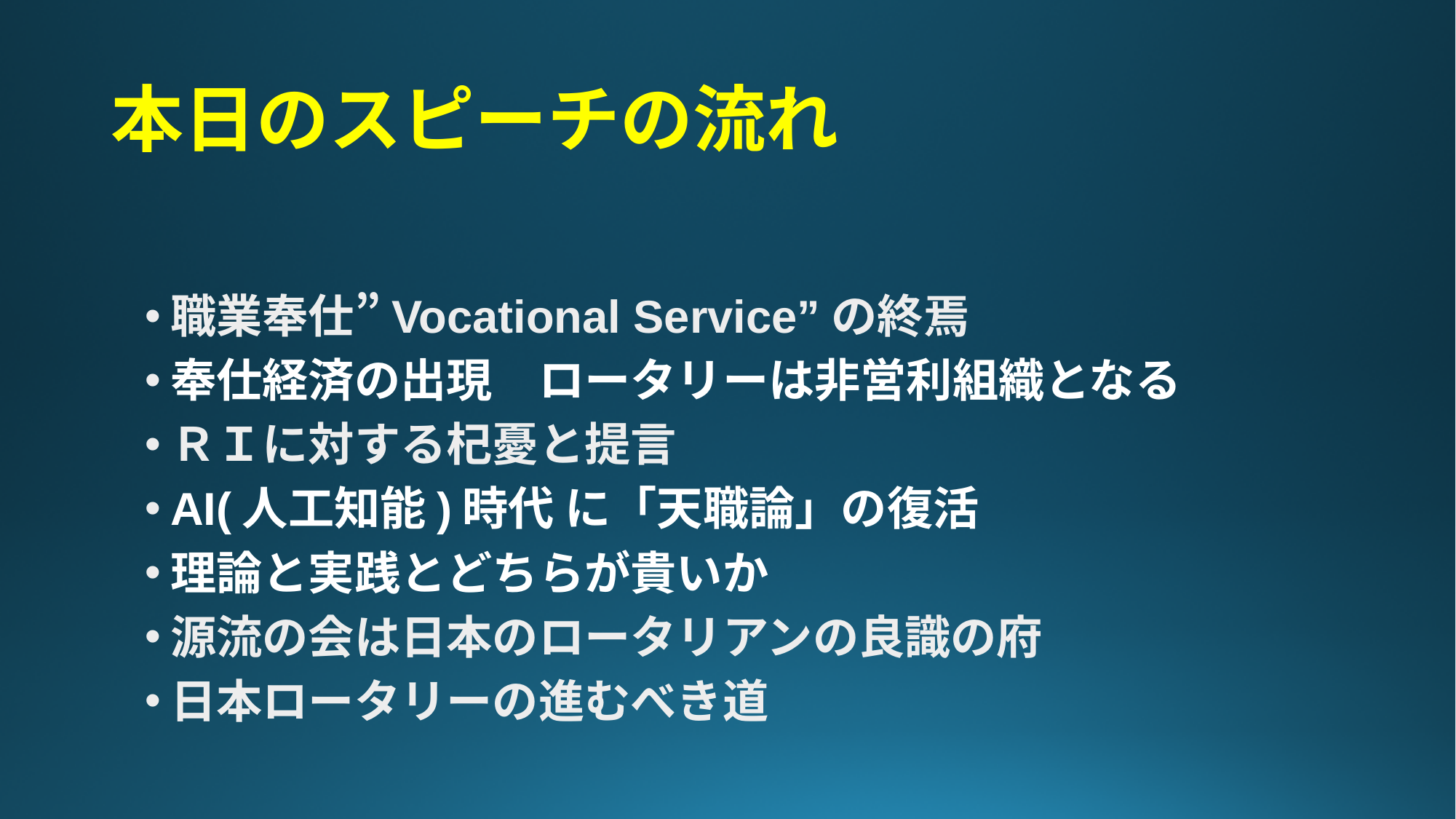

# 本日のスピーチの流れ

職業奉仕”Vocational Service”の終焉
奉仕経済の出現　ロータリーは非営利組織となる
ＲＩに対する杞憂と提言
AI(人工知能)時代 に「天職論」の復活
理論と実践とどちらが貴いか
源流の会は日本のロータリアンの良識の府
日本ロータリーの進むべき道